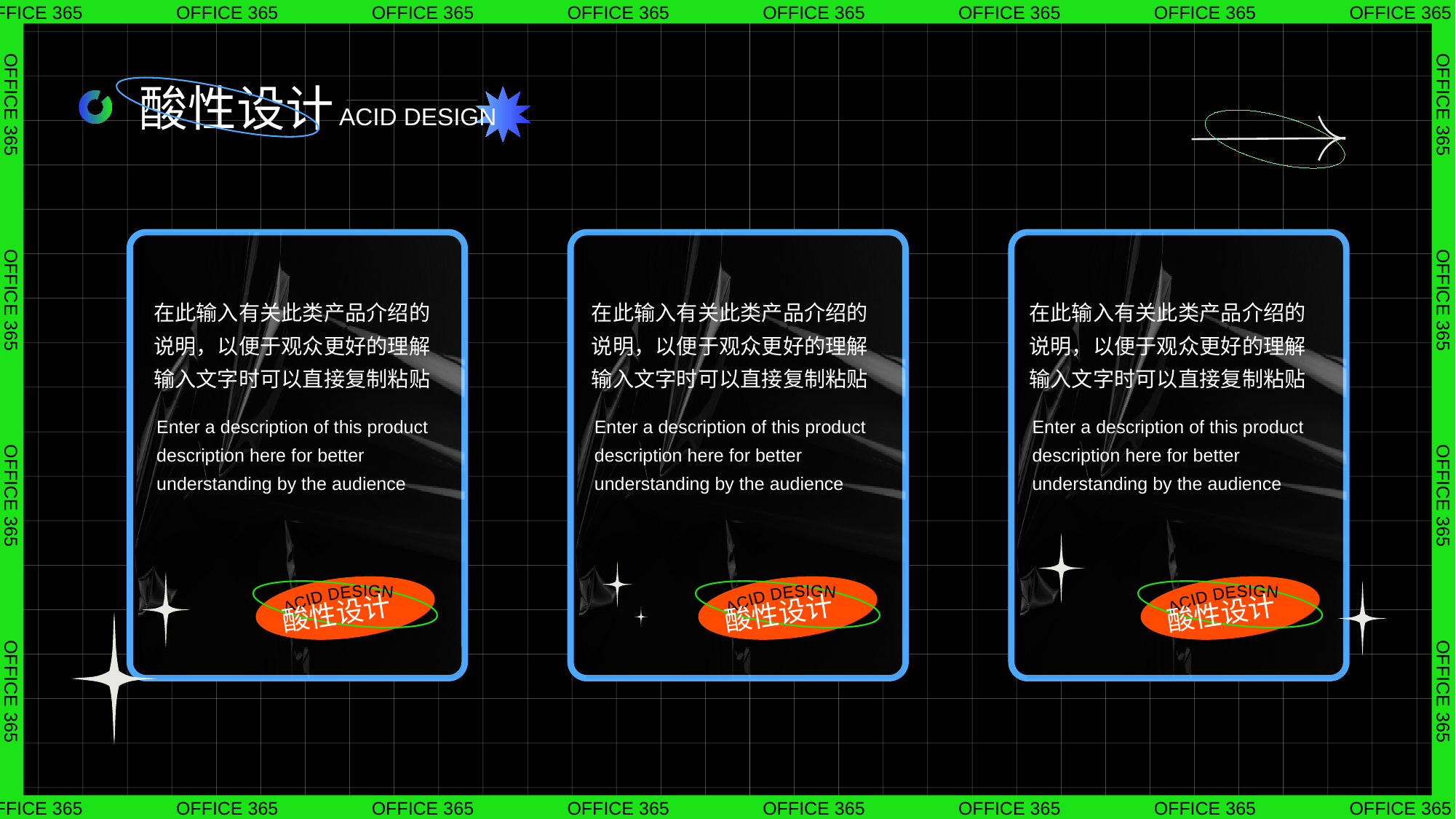

OFFICE 365
OFFICE 365
OFFICE 365
OFFICE 365
OFFICE 365
OFFICE 365
OFFICE 365
OFFICE 365
OFFICE 365
OFFICE 365
OFFICE 365
OFFICE 365
OFFICE 365
OFFICE 365
OFFICE 365
OFFICE 365
酸性设计

ACID DESIGN

在此输入有关此类产品介绍的说明，以便于观众更好的理解输入文字时可以直接复制粘贴
在此输入有关此类产品介绍的说明，以便于观众更好的理解输入文字时可以直接复制粘贴
在此输入有关此类产品介绍的说明，以便于观众更好的理解输入文字时可以直接复制粘贴
Enter a description of this product description here for better understanding by the audience
Enter a description of this product description here for better understanding by the audience
Enter a description of this product description here for better understanding by the audience

酸性设计
ACID DESIGN

酸性设计
ACID DESIGN

酸性设计
ACID DESIGN

OFFICE 365
OFFICE 365
OFFICE 365
OFFICE 365
OFFICE 365
OFFICE 365
OFFICE 365
OFFICE 365